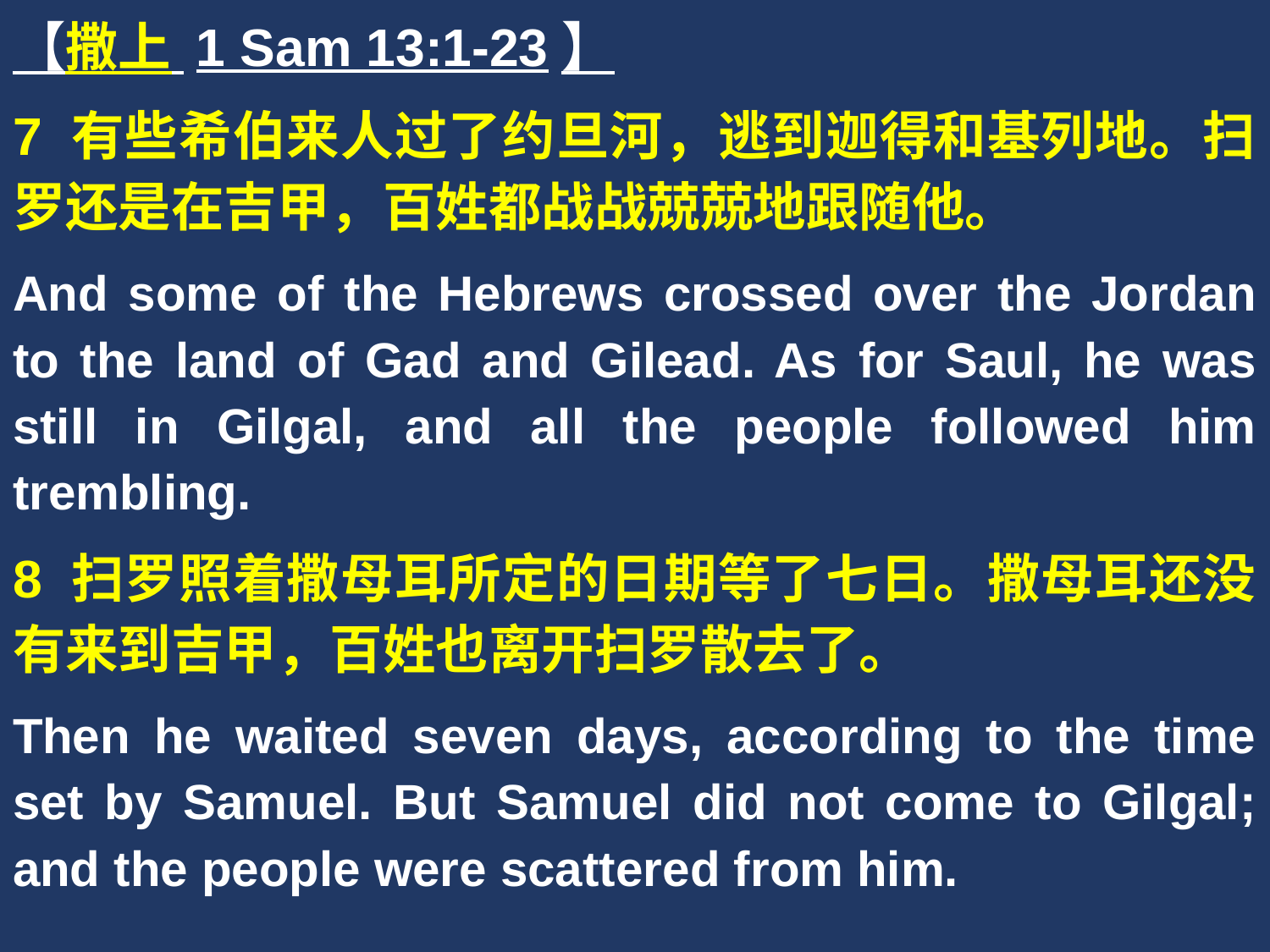

【撒上 1 Sam 13:1-23】
7 有些希伯来人过了约旦河，逃到迦得和基列地。扫罗还是在吉甲，百姓都战战兢兢地跟随他。
And some of the Hebrews crossed over the Jordan to the land of Gad and Gilead. As for Saul, he was still in Gilgal, and all the people followed him trembling.
8 扫罗照着撒母耳所定的日期等了七日。撒母耳还没有来到吉甲，百姓也离开扫罗散去了。
Then he waited seven days, according to the time set by Samuel. But Samuel did not come to Gilgal; and the people were scattered from him.